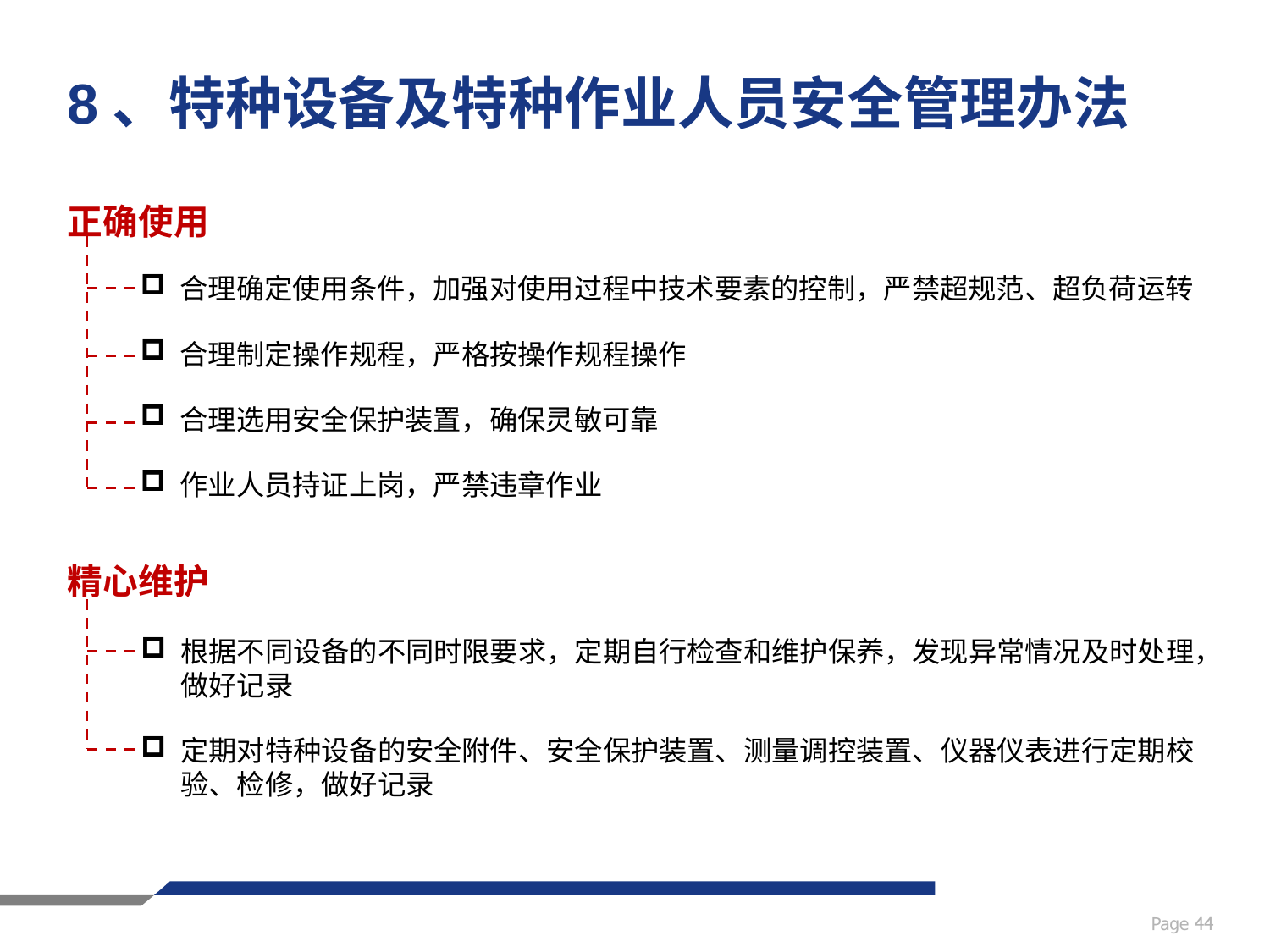

# 8、特种设备及特种作业人员安全管理办法
正确使用

精心维护

合理确定使用条件，加强对使用过程中技术要素的控制，严禁超规范、超负荷运转
合理制定操作规程，严格按操作规程操作
合理选用安全保护装置，确保灵敏可靠
作业人员持证上岗，严禁违章作业
根据不同设备的不同时限要求，定期自行检查和维护保养，发现异常情况及时处理，做好记录
定期对特种设备的安全附件、安全保护装置、测量调控装置、仪器仪表进行定期校验、检修，做好记录
Page 44